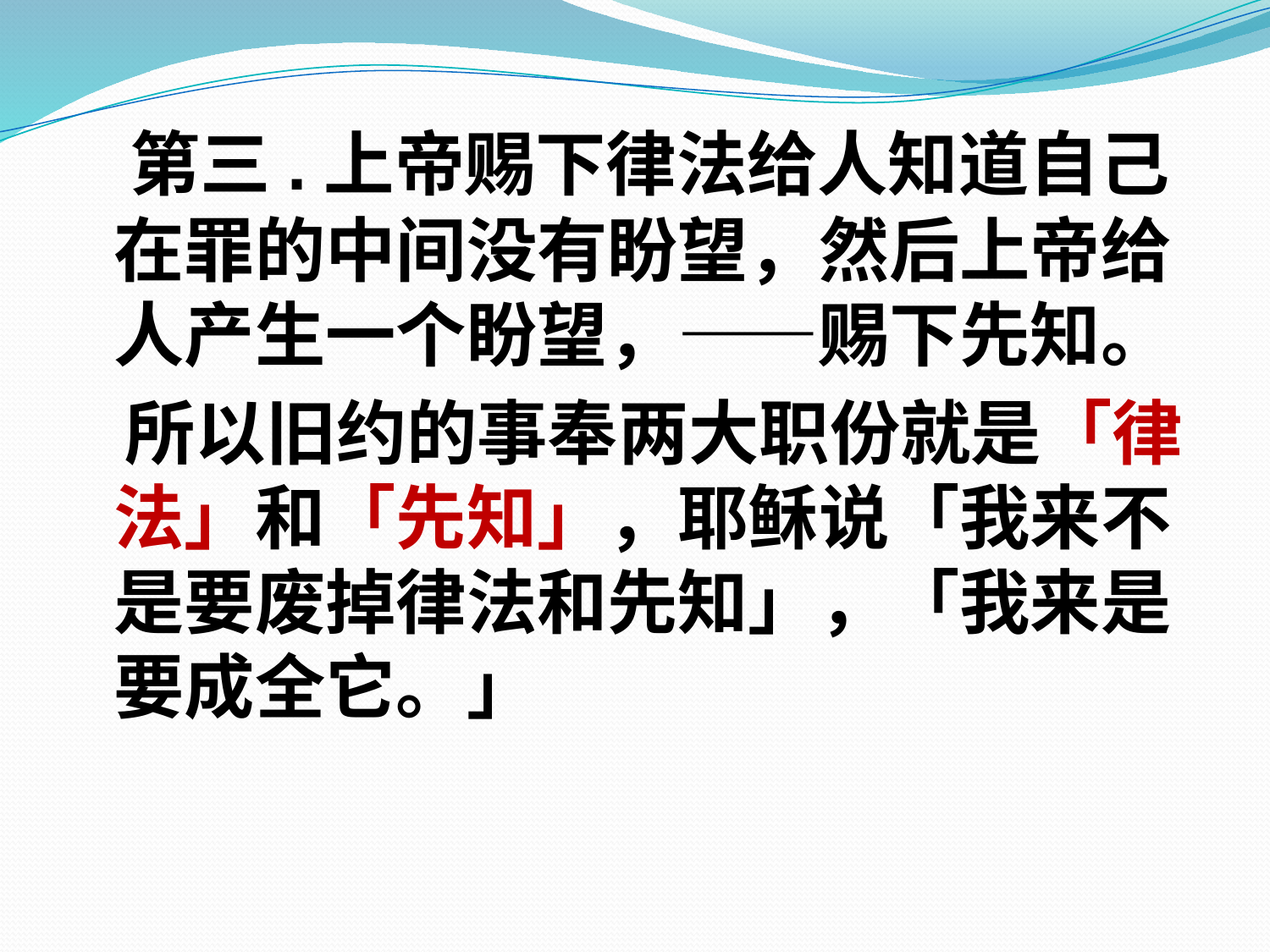

第三.上帝赐下律法给人知道自己在罪的中间没有盼望，然后上帝给人产生一个盼望，——赐下先知。
  所以旧约的事奉两大职份就是「律法」和「先知」，耶稣说「我来不是要废掉律法和先知」，「我来是要成全它。」